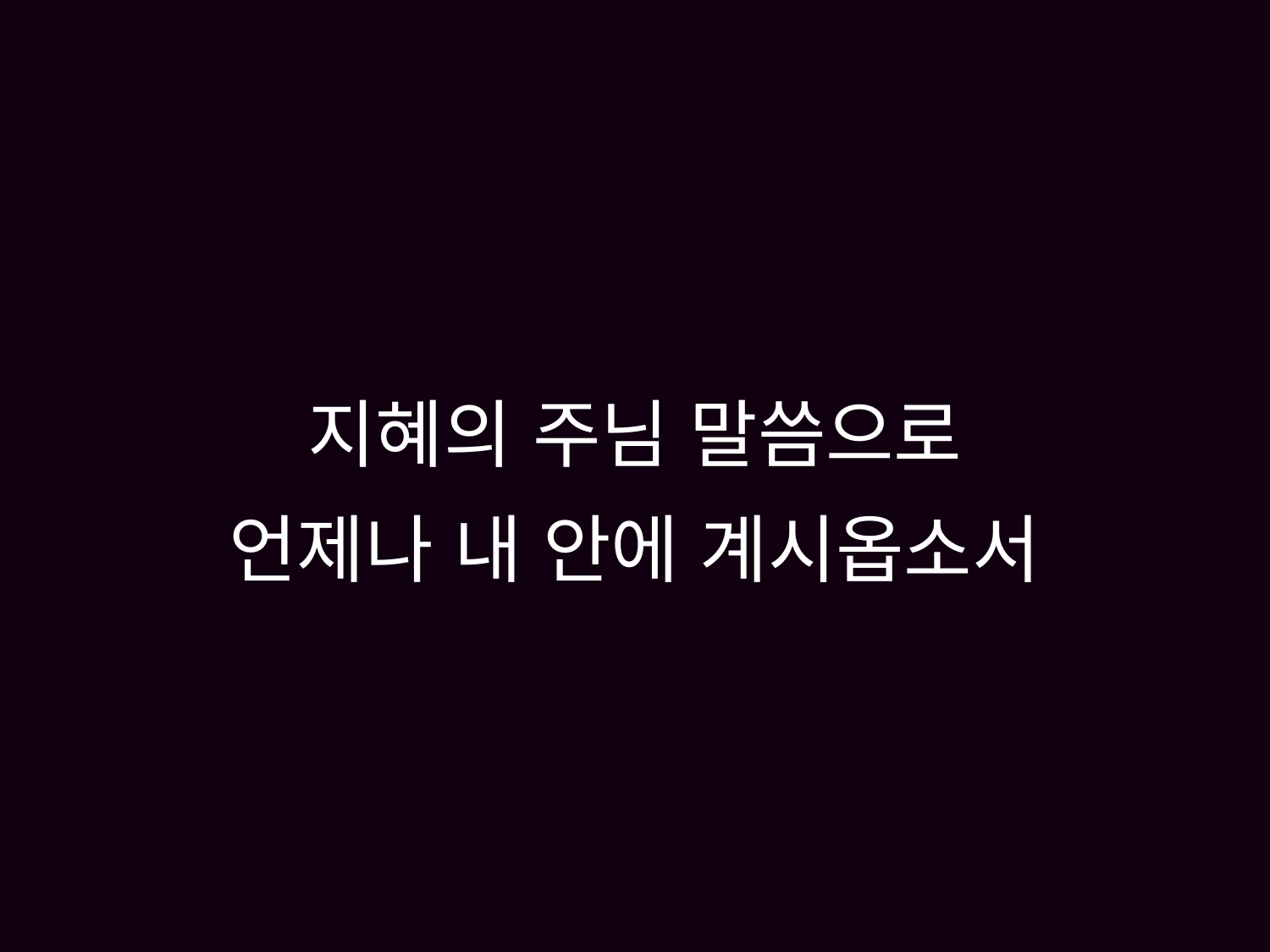

# 지혜의 주님 말씀으로 언제나 내 안에 계시옵소서